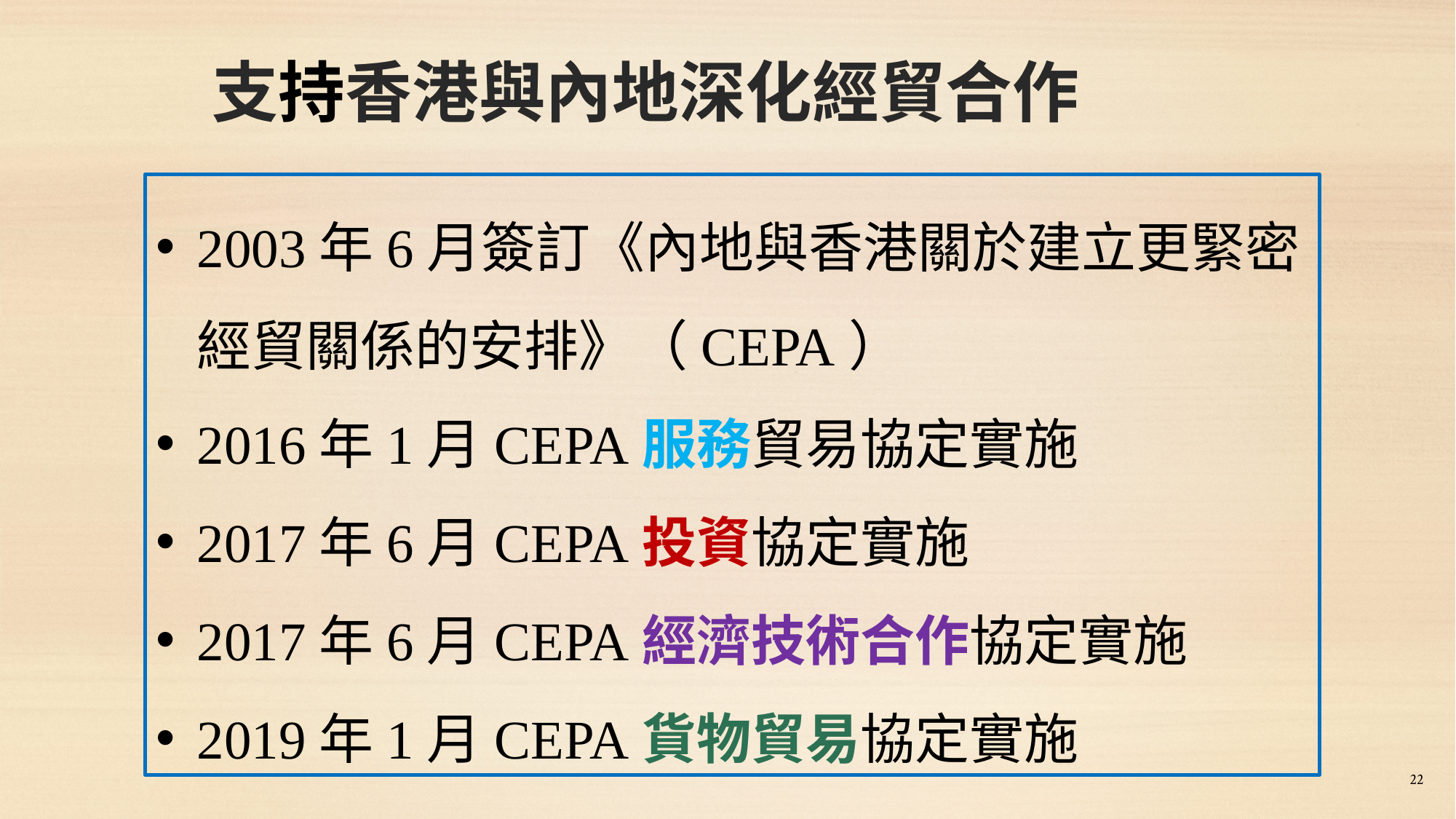

支持香港與內地深化經貿合作
2003年6月簽訂《內地與香港關於建立更緊密經貿關係的安排》（CEPA）
2016年1月CEPA服務貿易協定實施
2017年6月CEPA投資協定實施
2017年6月CEPA經濟技術合作協定實施
2019年1月CEPA貨物貿易協定實施
22